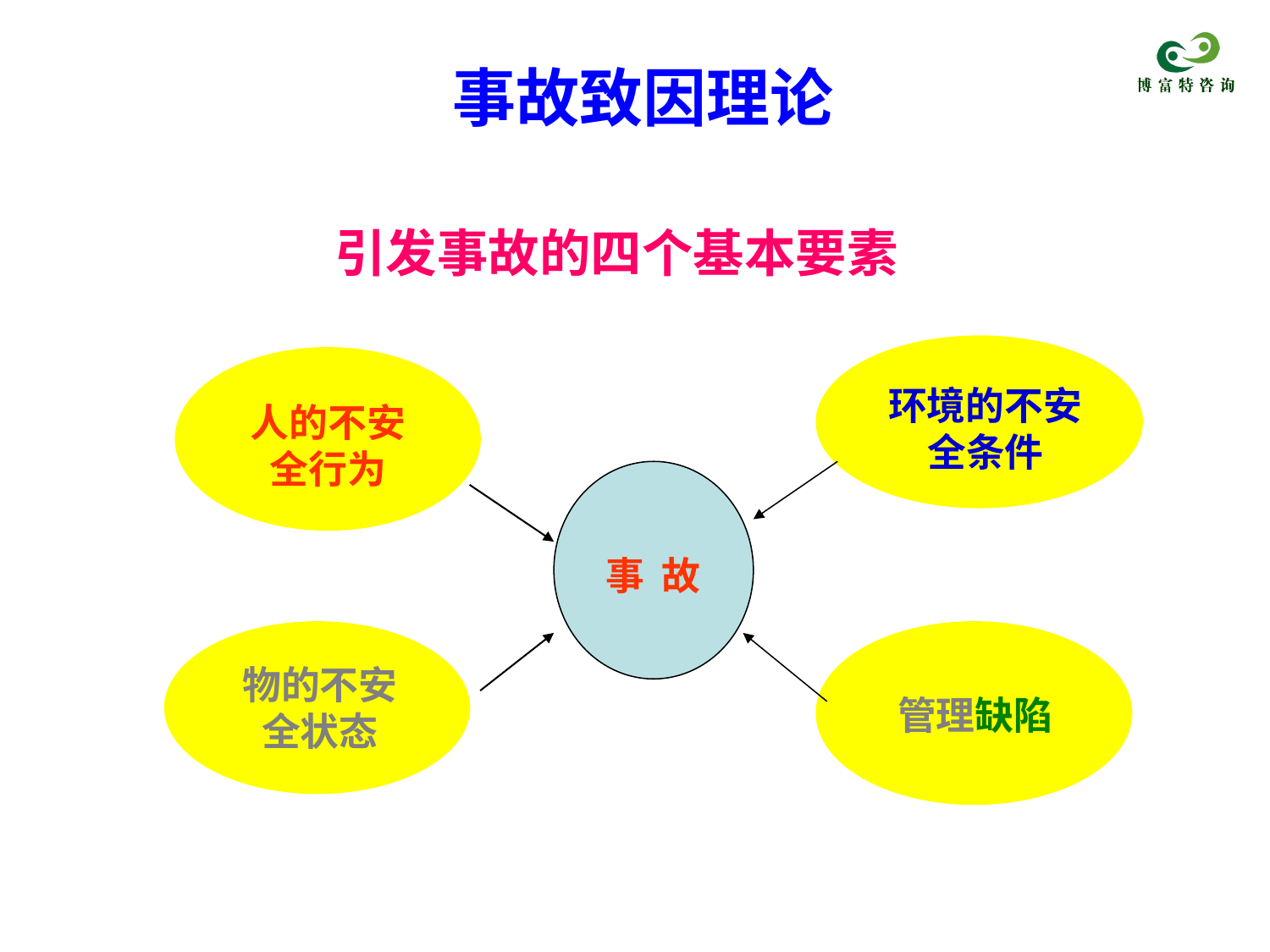

事故致因理论
引发事故的四个基本要素

环境的不安全条件
人的不安全行为

事  故

物的不安全状态
管理缺陷